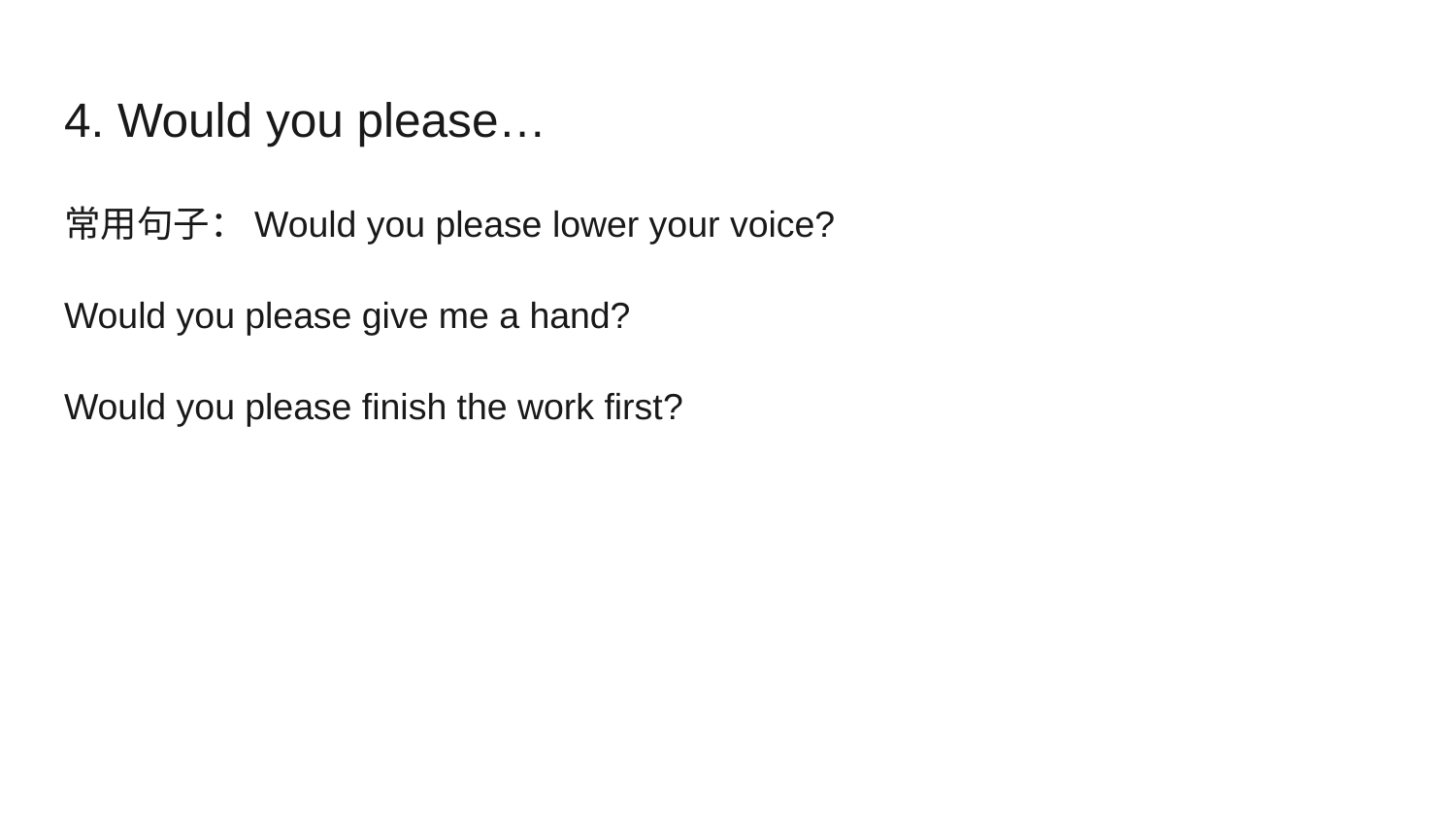

# 4. Would you please…

常用句子：Would you please lower your voice?
Would you please give me a hand?
Would you please finish the work first?